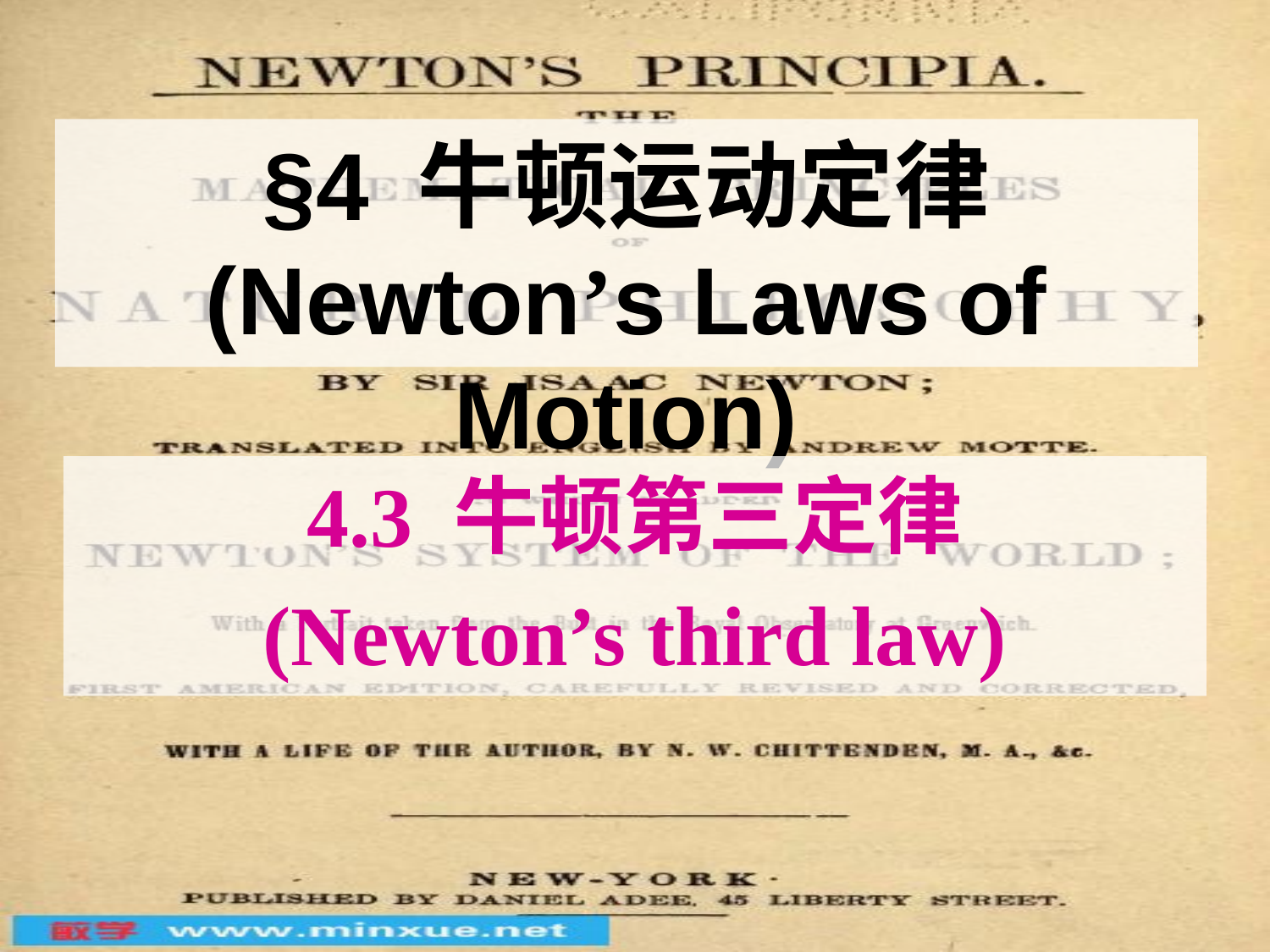

§4 牛顿运动定律 (Newton’s Laws of Motion)
4.3 牛顿第三定律
(Newton’s third law)